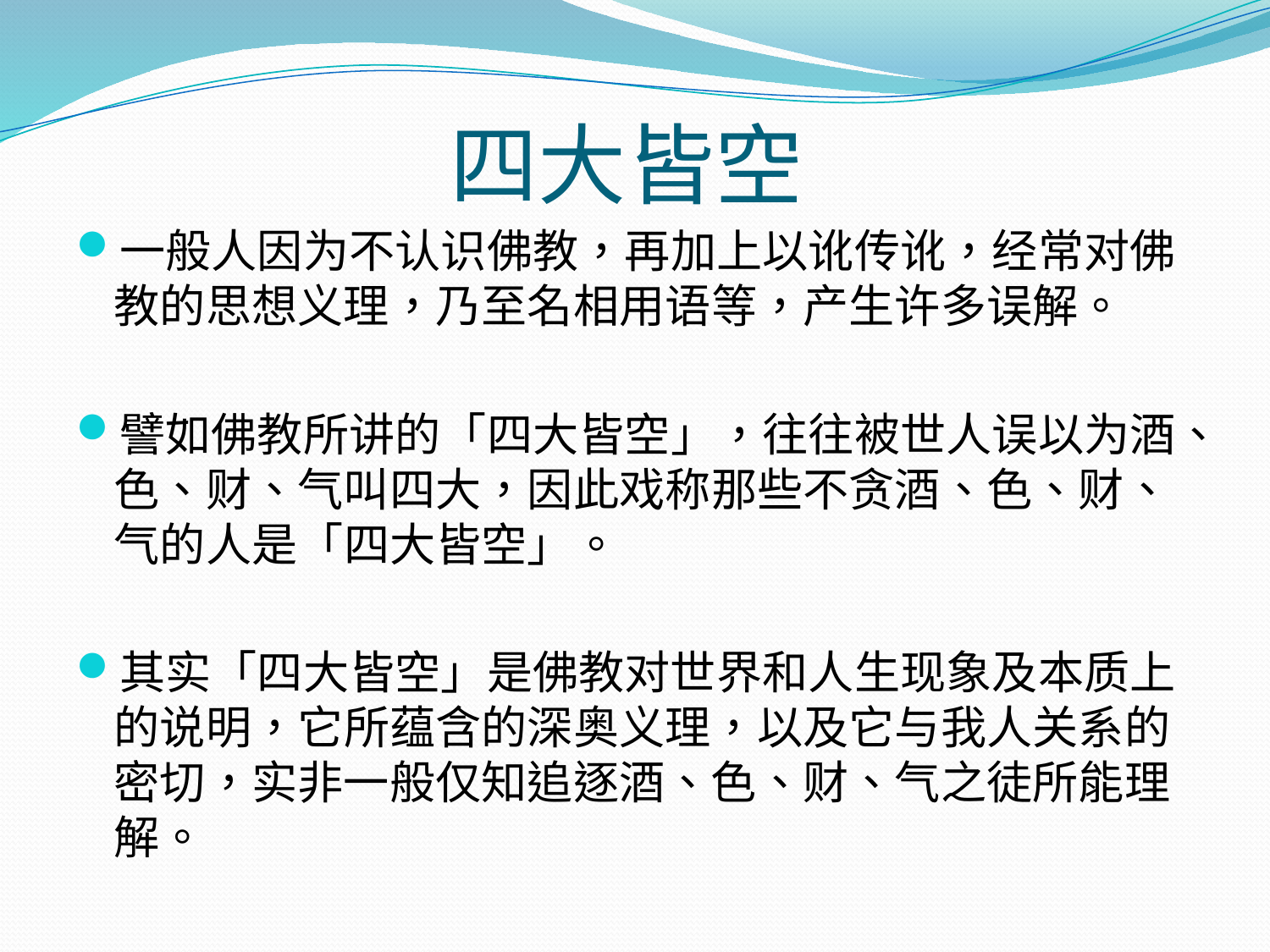

# 四大皆空
一般人因为不认识佛教，再加上以讹传讹，经常对佛教的思想义理，乃至名相用语等，产生许多误解。

譬如佛教所讲的「四大皆空」，往往被世人误以为酒、色、财、气叫四大，因此戏称那些不贪酒、色、财、气的人是「四大皆空」。

其实「四大皆空」是佛教对世界和人生现象及本质上的说明，它所蕴含的深奥义理，以及它与我人关系的密切，实非一般仅知追逐酒、色、财、气之徒所能理解。